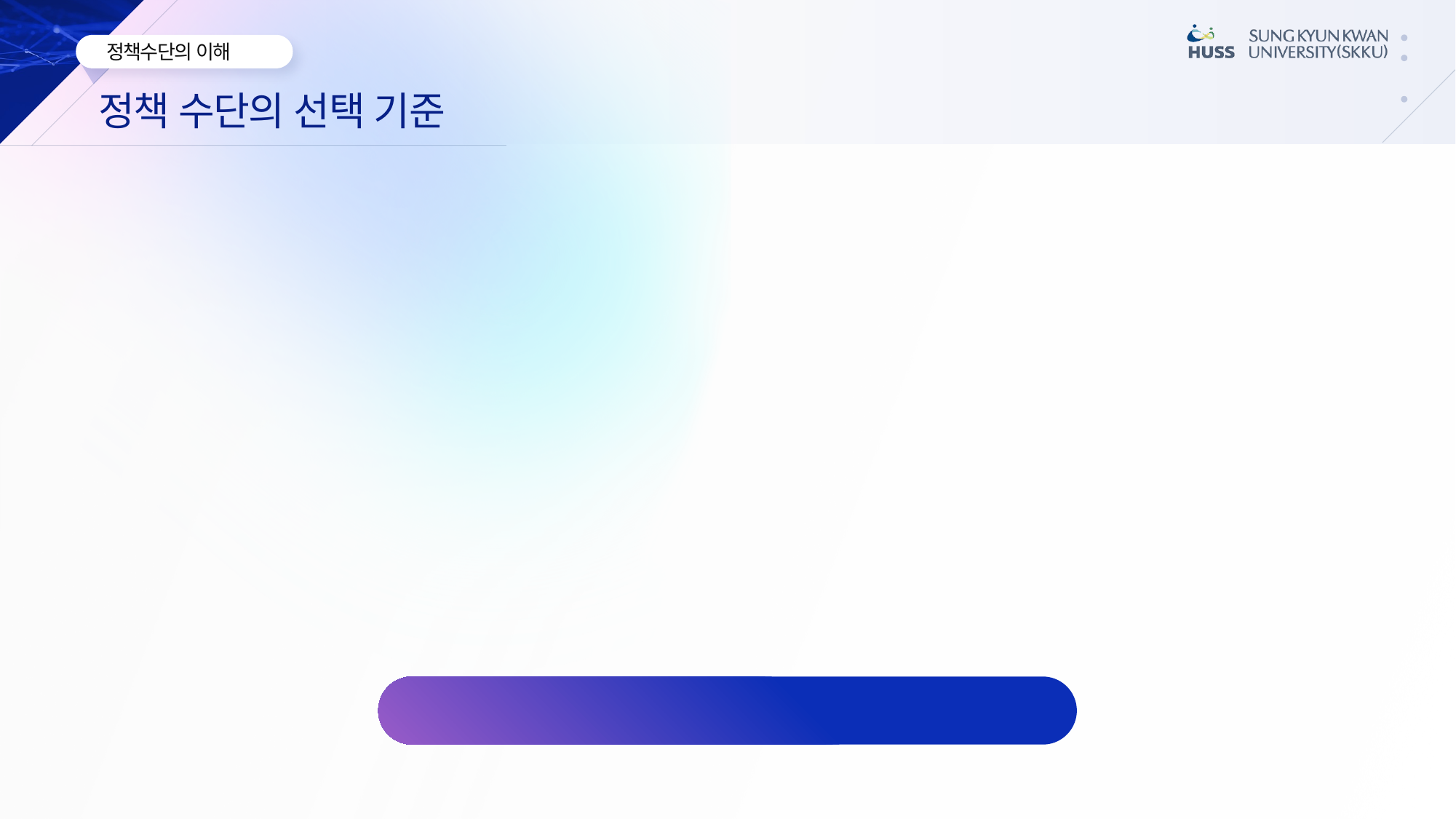

정책 수단의 선택 기준
어떤 기준으로 최적의 수단을 선택하게 될까?